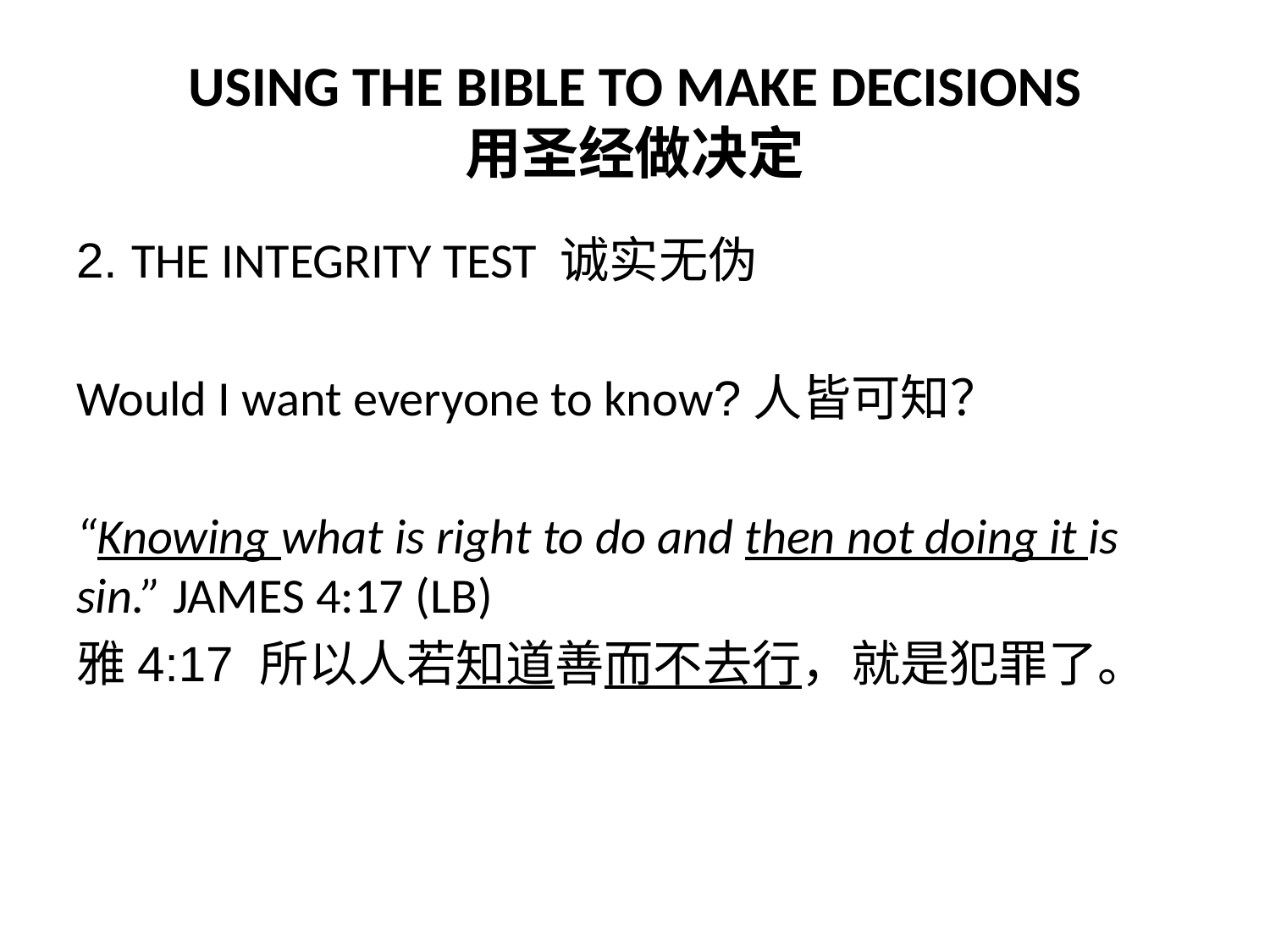

# USING THE BIBLE TO MAKE DECISIONS 用圣经做决定
2. THE INTEGRITY TEST 诚实无伪

Would I want everyone to know?人皆可知？

“Knowing what is right to do and then not doing it is sin.” JAMES 4:17 (LB)
雅4:17 所以人若知道善而不去行，就是犯罪了。